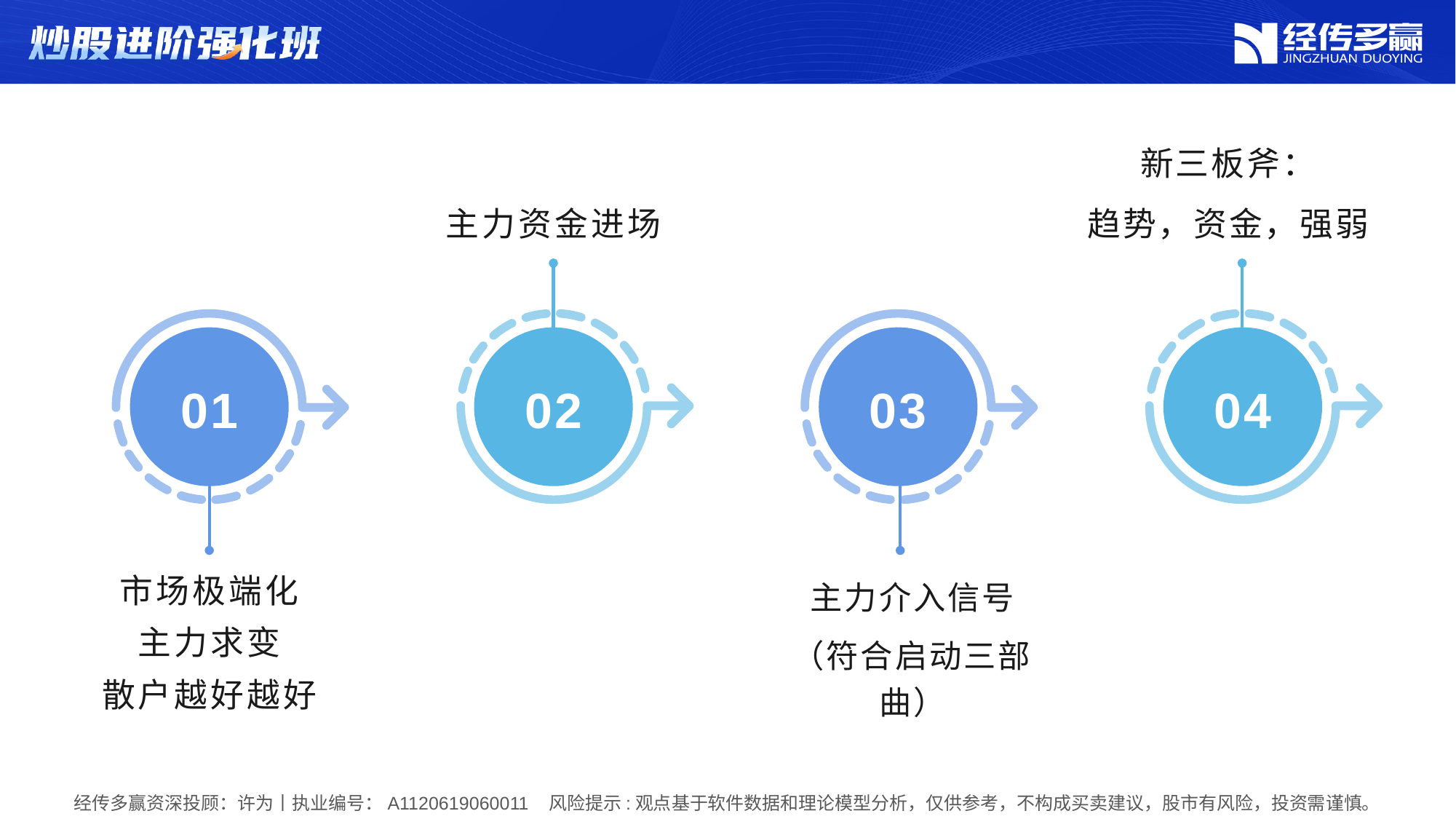

新三板斧：
趋势，资金，强弱
主力资金进场

01
02
03
04

主力介入信号
（符合启动三部曲）
市场极端化
主力求变
散户越好越好